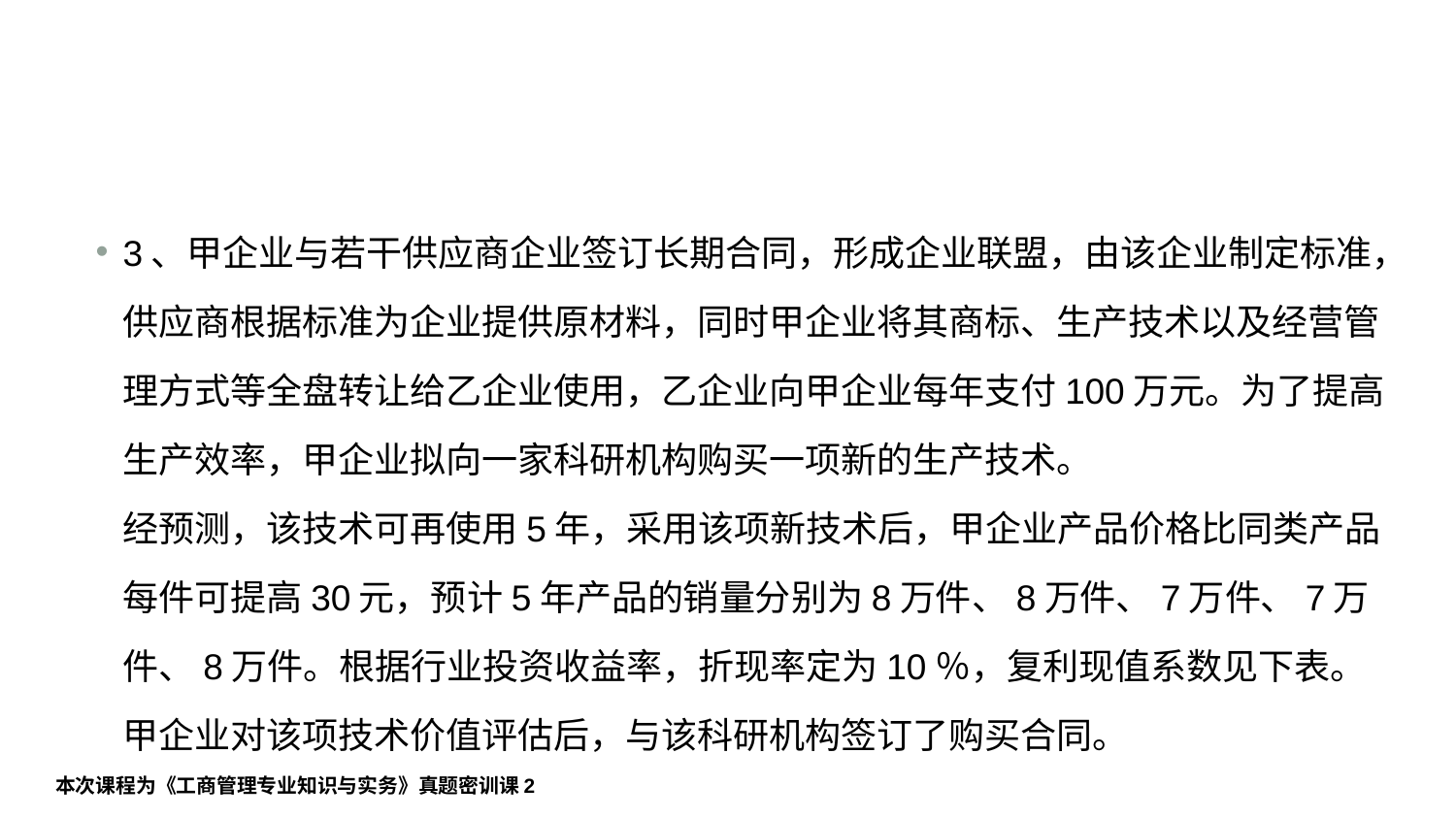

3、甲企业与若干供应商企业签订长期合同，形成企业联盟，由该企业制定标准，供应商根据标准为企业提供原材料，同时甲企业将其商标、生产技术以及经营管理方式等全盘转让给乙企业使用，乙企业向甲企业每年支付100万元。为了提高生产效率，甲企业拟向一家科研机构购买一项新的生产技术。
经预测，该技术可再使用5年，采用该项新技术后，甲企业产品价格比同类产品每件可提高30元，预计5年产品的销量分别为8万件、8万件、7万件、7万件、8万件。根据行业投资收益率，折现率定为10％，复利现值系数见下表。甲企业对该项技术价值评估后，与该科研机构签订了购买合同。